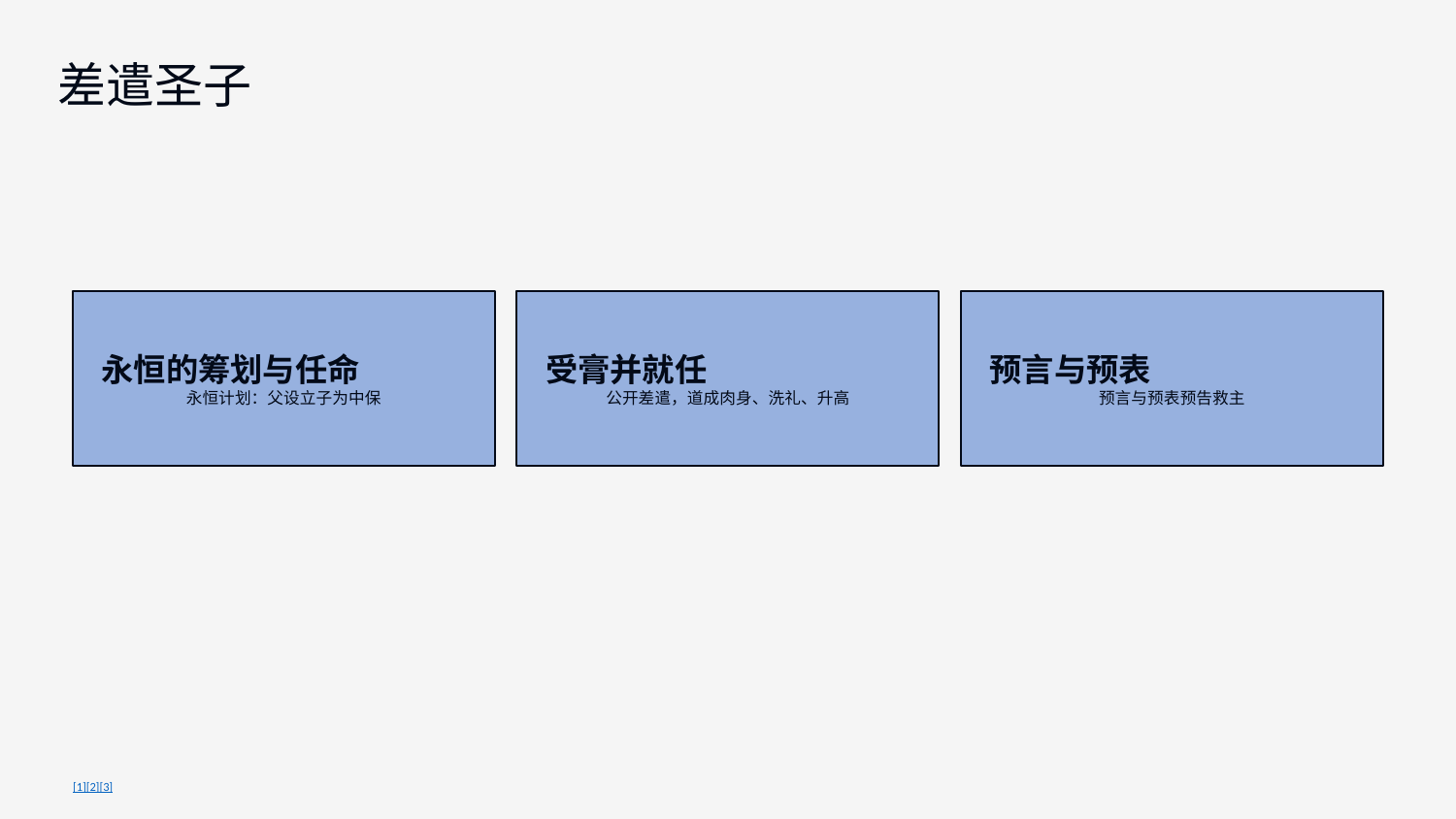

差遣圣子

永恒的筹划与任命
永恒计划：父设立子为中保
受膏并就任
公开差遣，道成肉身、洗礼、升高
预言与预表
预言与预表预告救主
[1][2][3]